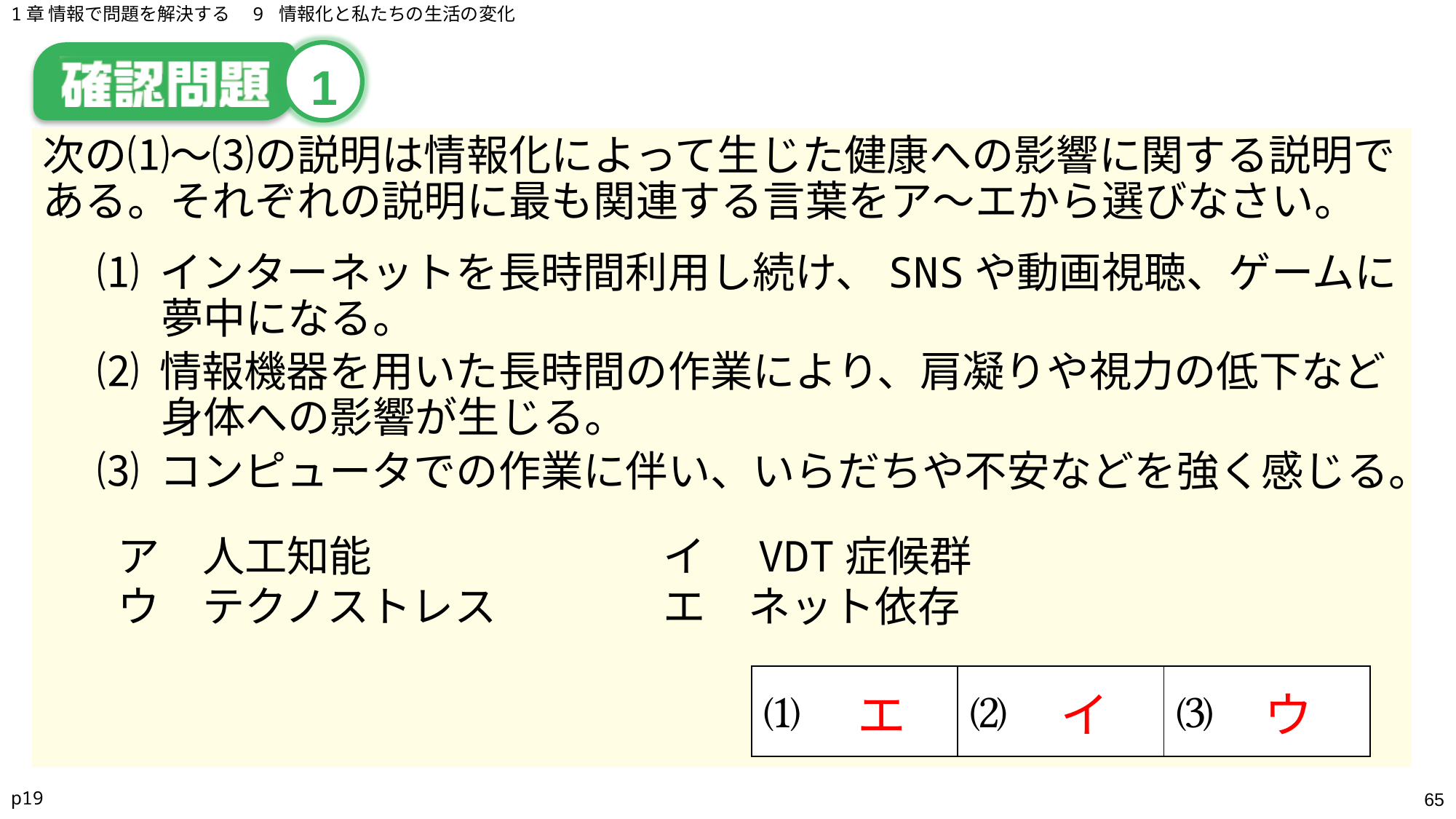

1章 情報で問題を解決する　9 情報化と私たちの生活の変化
# 1
次の⑴～⑶の説明は情報化によって生じた健康への影響に関する説明である。それぞれの説明に最も関連する言葉をア～エから選びなさい。
⑴ インターネットを長時間利用し続け、SNSや動画視聴、ゲームに夢中になる。
⑵ 情報機器を用いた長時間の作業により、肩凝りや視力の低下など身体への影響が生じる。
⑶ コンピュータでの作業に伴い、いらだちや不安などを強く感じる。
ア　人工知能			イ　VDT症候群　　
ウ　テクノストレス		エ　ネット依存
| ⑴ | ⑵ | ⑶ |
| --- | --- | --- |
エ
イ
ウ
p19
65